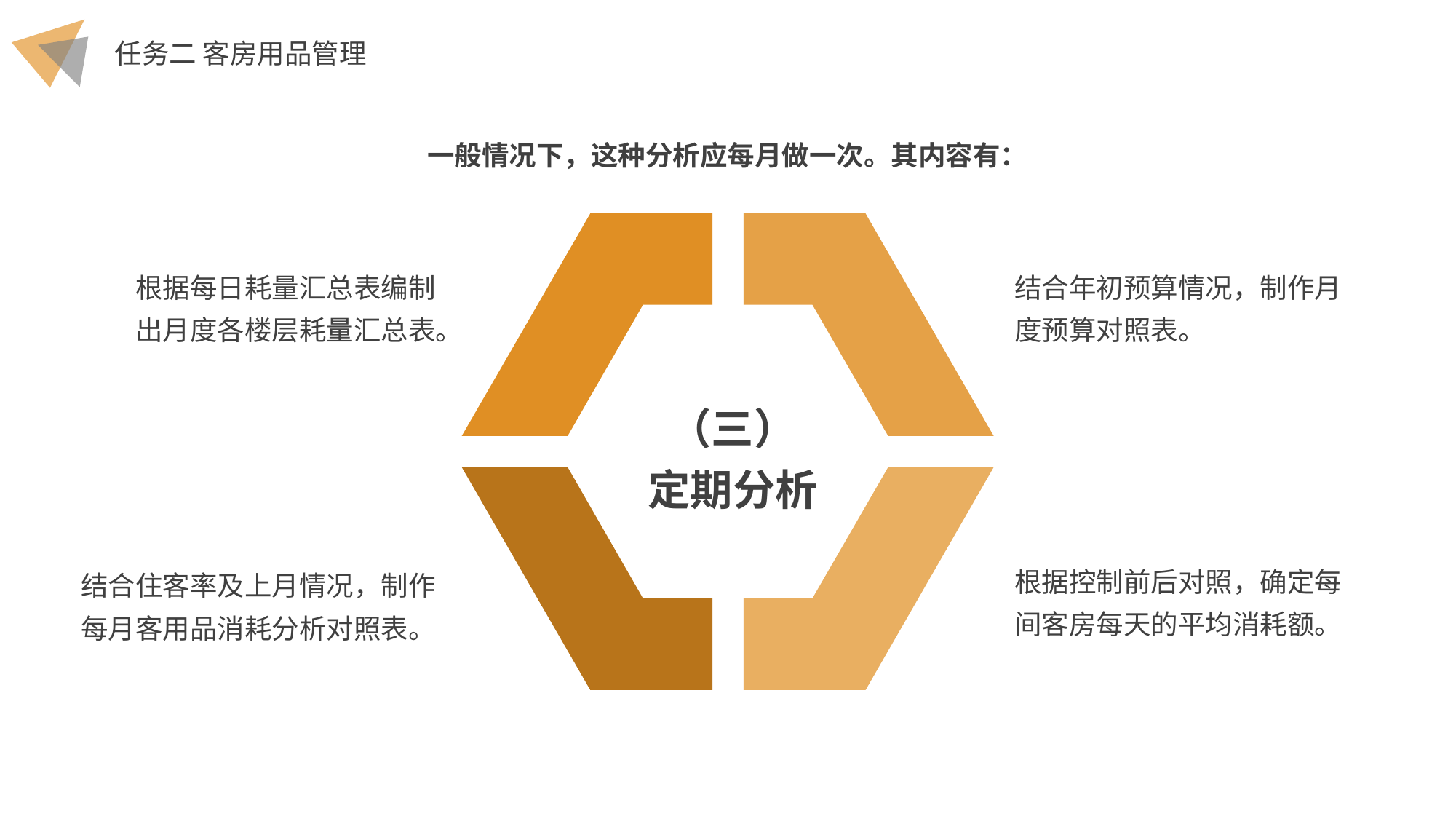

一般情况下，这种分析应每月做一次。其内容有：

（三）
定期分析

根据每日耗量汇总表编制出月度各楼层耗量汇总表。
结合年初预算情况，制作月度预算对照表。
根据控制前后对照，确定每间客房每天的平均消耗额。
结合住客率及上月情况，制作每月客用品消耗分析对照表。